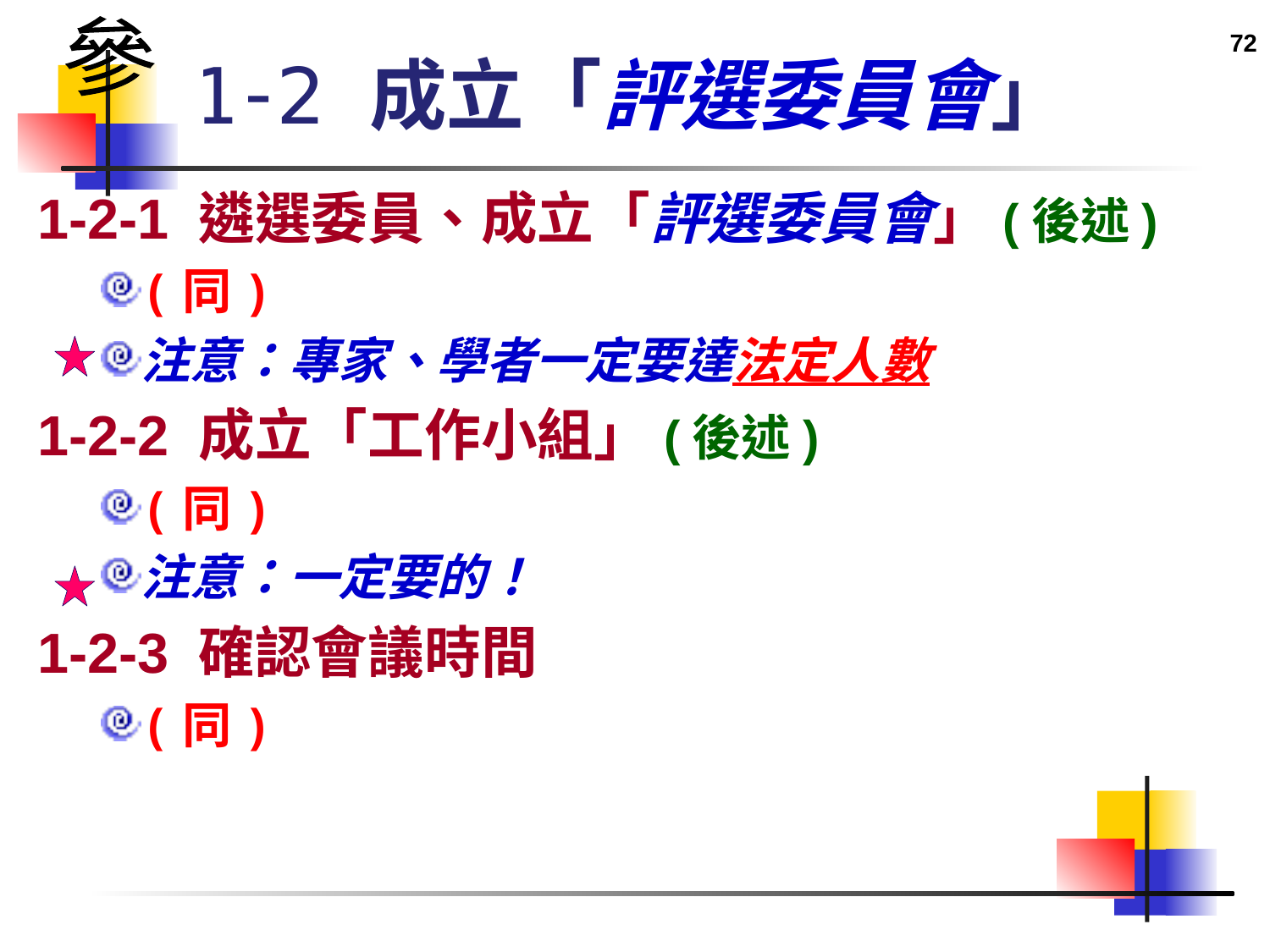

72
參
# 1-2 成立「評選委員會」
1-2-1 遴選委員、成立「評選委員會」(後述)
(同)
注意：專家、學者一定要達法定人數
1-2-2 成立「工作小組」(後述)
(同)
注意：一定要的！
1-2-3 確認會議時間
(同)